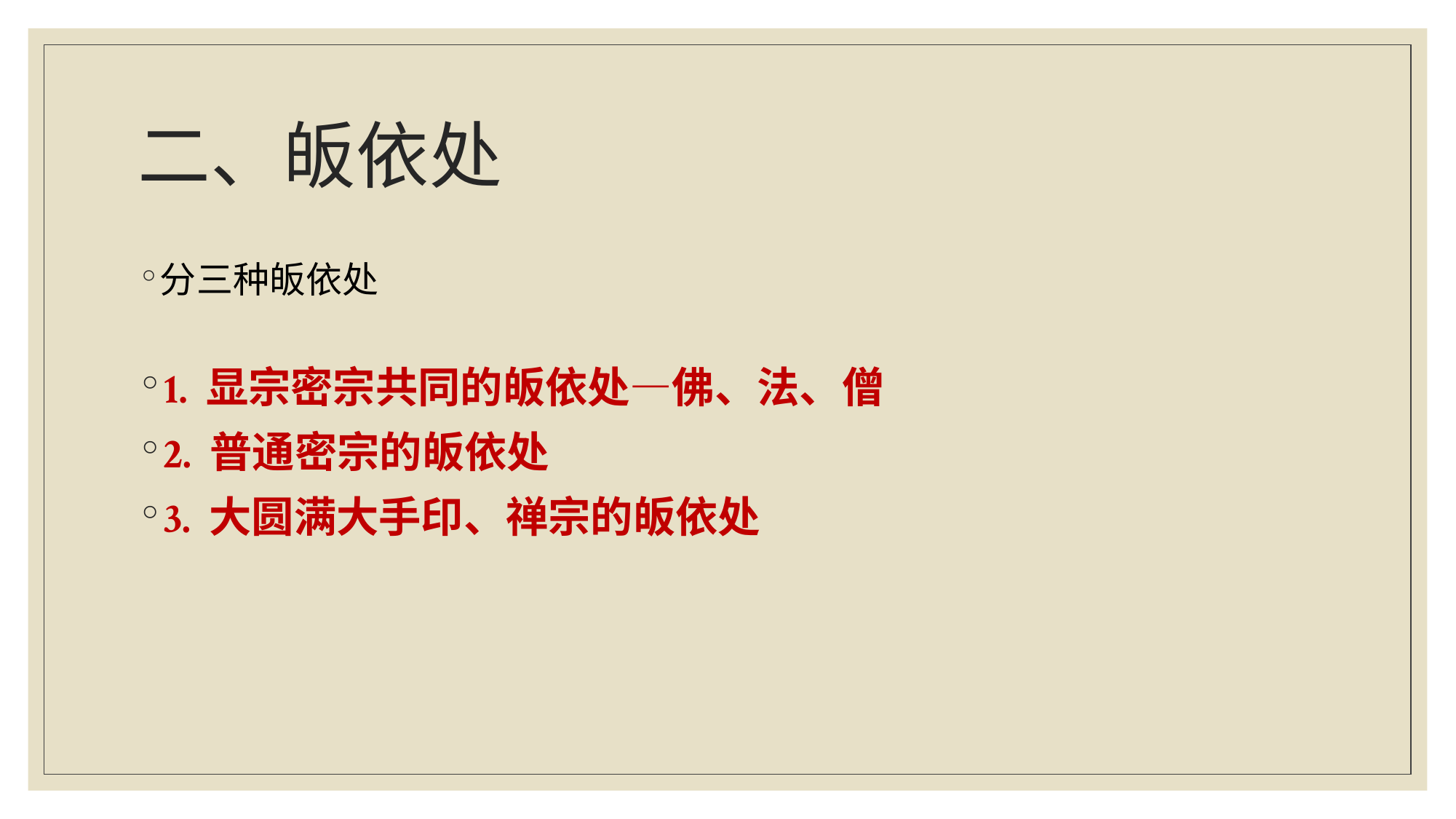

# 二、皈依处
分三种皈依处

1. 显宗密宗共同的皈依处—佛、法、僧
2. 普通密宗的皈依处
3. 大圆满大手印、禅宗的皈依处